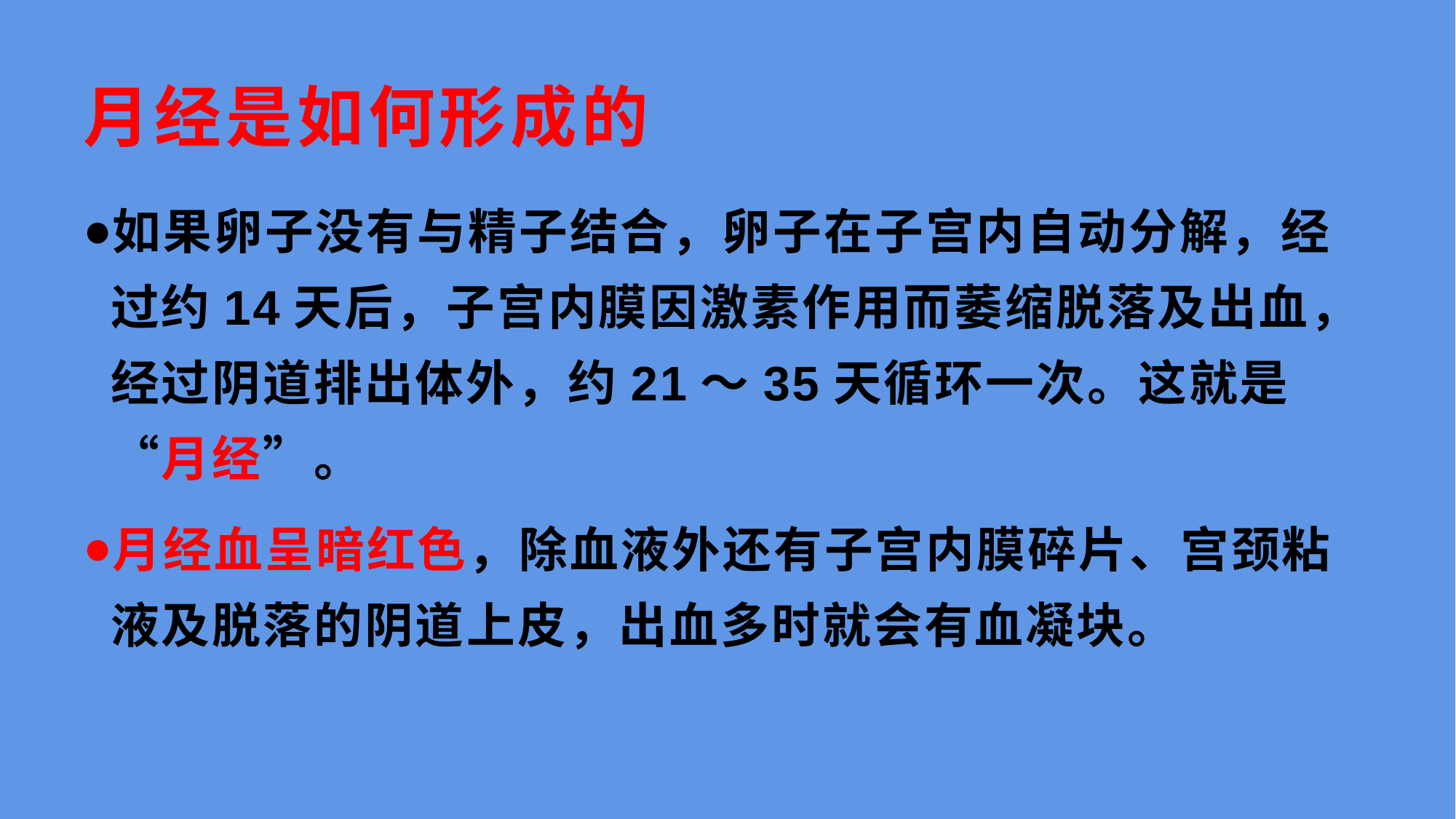

# 月经是如何形成的
如果卵子没有与精子结合，卵子在子宫内自动分解，经过约14天后，子宫内膜因激素作用而萎缩脱落及出血，经过阴道排出体外，约21～35天循环一次。这就是“月经”。
月经血呈暗红色，除血液外还有子宫内膜碎片、宫颈粘液及脱落的阴道上皮，出血多时就会有血凝块。